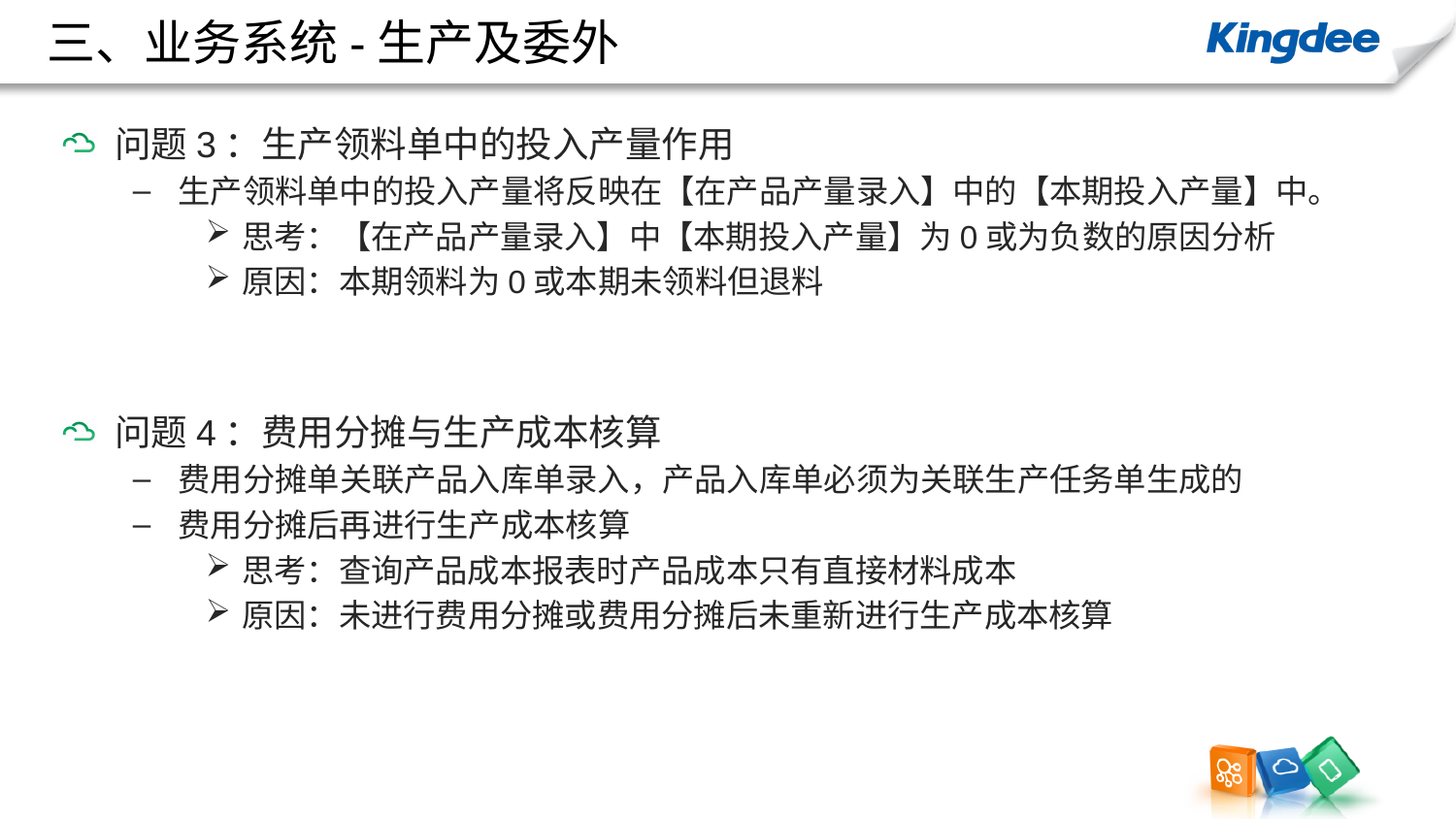

三、业务系统-生产及委外
问题3：生产领料单中的投入产量作用
生产领料单中的投入产量将反映在【在产品产量录入】中的【本期投入产量】中。
思考：【在产品产量录入】中【本期投入产量】为0或为负数的原因分析
原因：本期领料为0或本期未领料但退料

问题4：费用分摊与生产成本核算
费用分摊单关联产品入库单录入，产品入库单必须为关联生产任务单生成的
费用分摊后再进行生产成本核算
思考：查询产品成本报表时产品成本只有直接材料成本
原因：未进行费用分摊或费用分摊后未重新进行生产成本核算